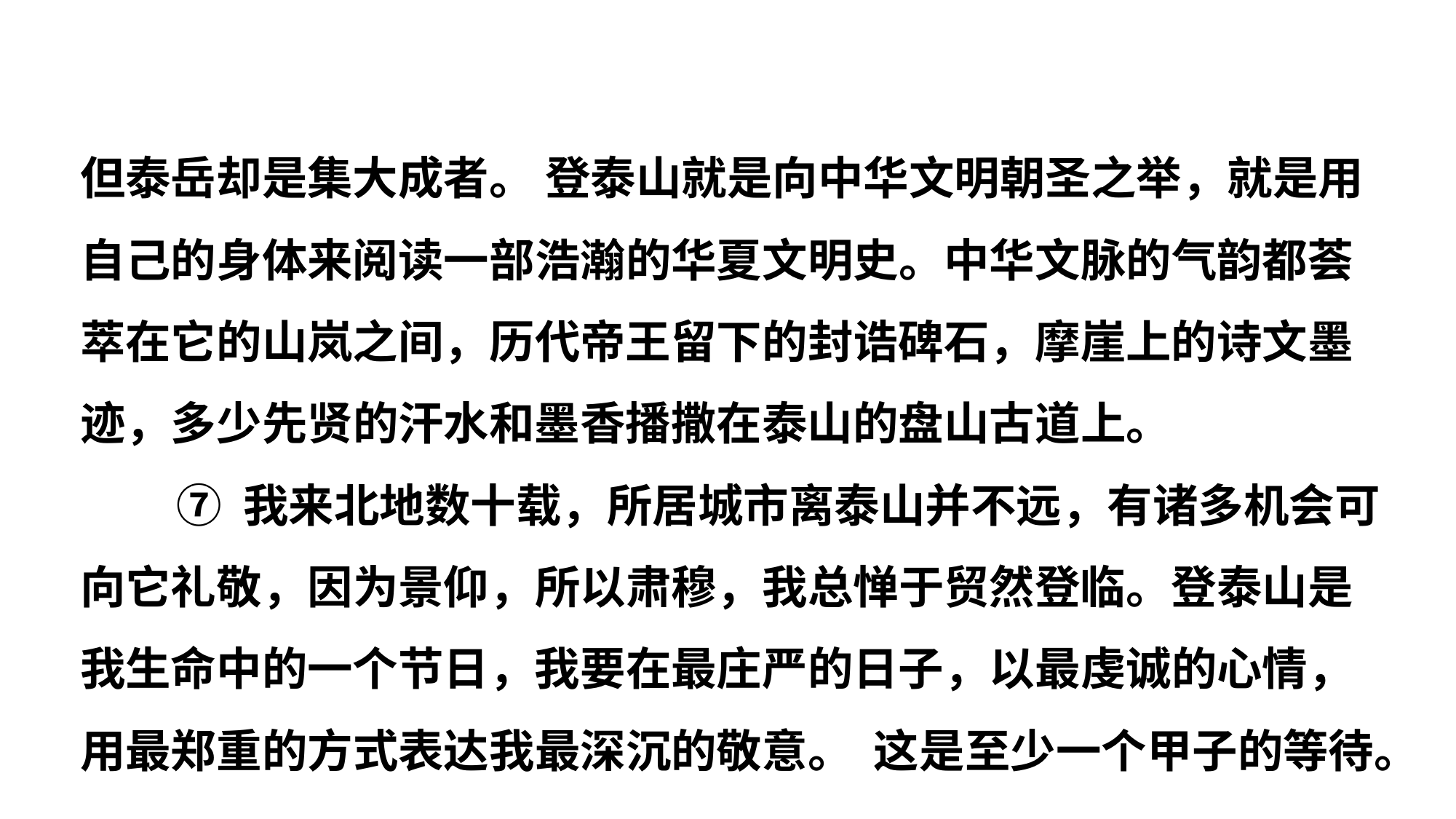

但泰岳却是集大成者。 登泰山就是向中华文明朝圣之举，就是用自己的身体来阅读一部浩瀚的华夏文明史。中华文脉的气韵都荟萃在它的山岚之间，历代帝王留下的封诰碑石，摩崖上的诗文墨迹，多少先贤的汗水和墨香播撒在泰山的盘山古道上。
⑦ 我来北地数十载，所居城市离泰山并不远，有诸多机会可向它礼敬，因为景仰，所以肃穆，我总惮于贸然登临。登泰山是我生命中的一个节日，我要在最庄严的日子，以最虔诚的心情，用最郑重的方式表达我最深沉的敬意。  这是至少一个甲子的等待。